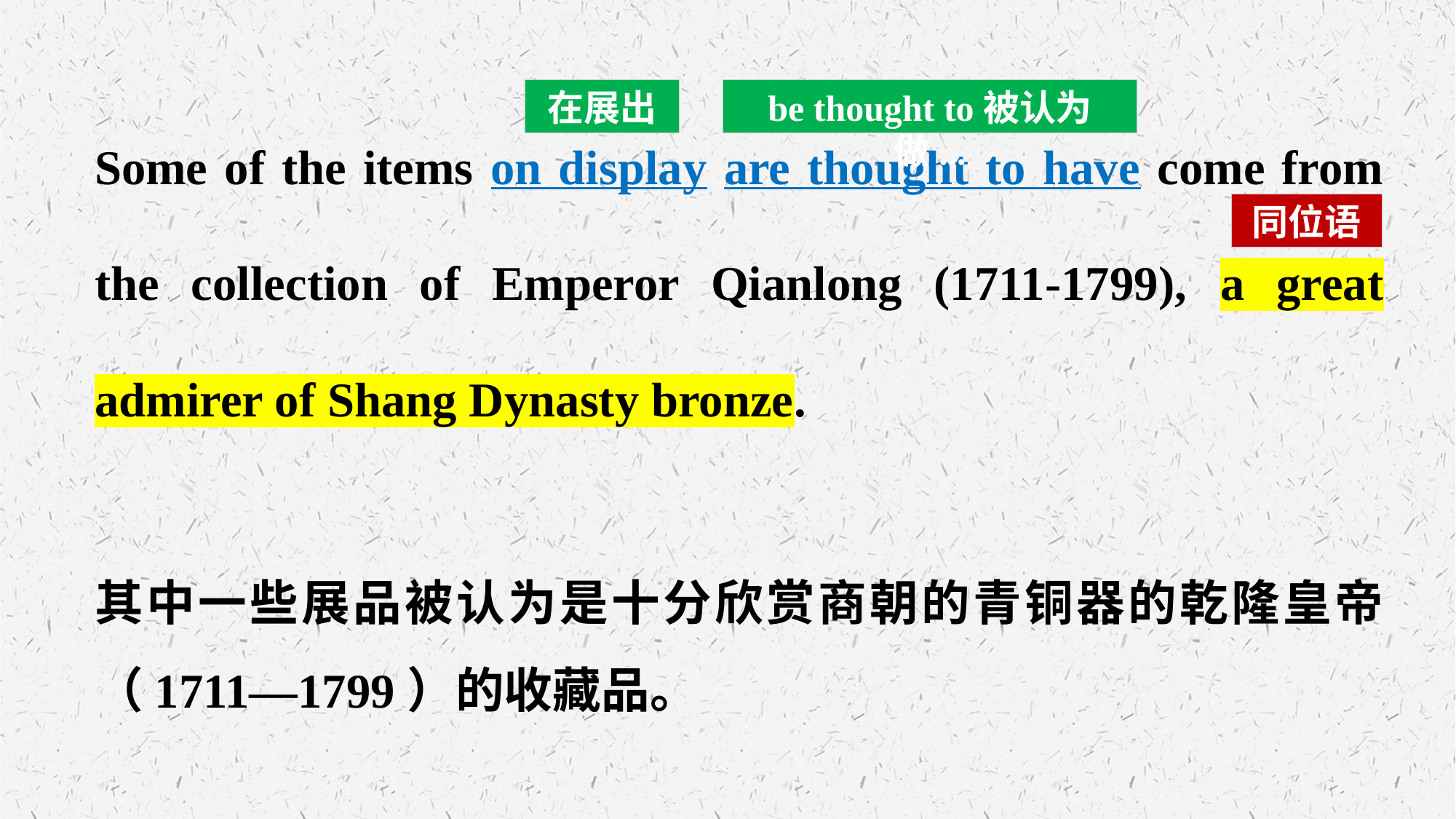

Some of the items on display are thought to have come from the collection of Emperor Qianlong (1711-1799), a great admirer of Shang Dynasty bronze.

其中一些展品被认为是十分欣赏商朝的青铜器的乾隆皇帝（1711—1799）的收藏品。
在展出
be thought to被认为做...
同位语